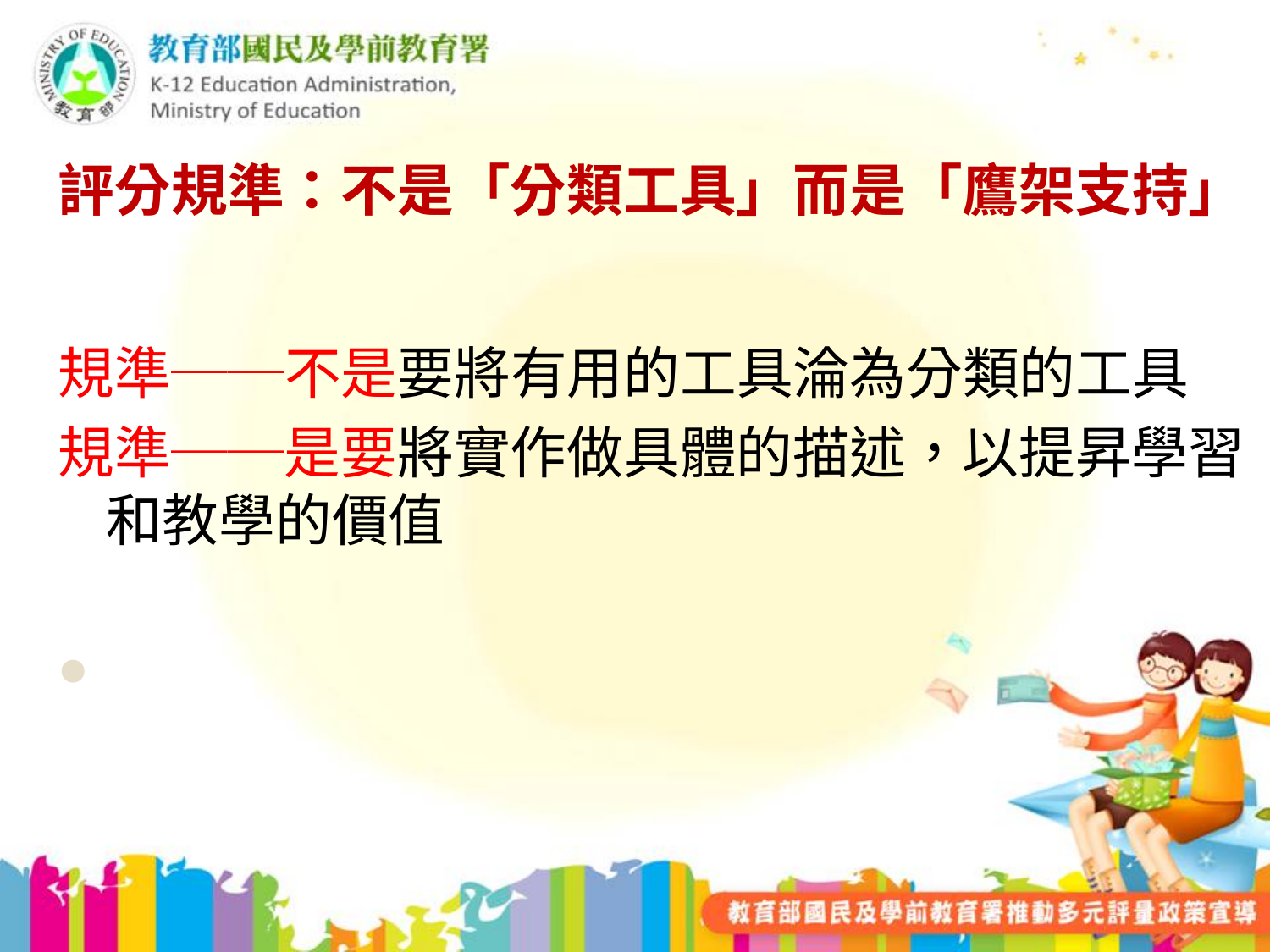

評分規準：不是「分類工具」而是「鷹架支持」

規準──不是要將有用的工具淪為分類的工具
規準──是要將實作做具體的描述，以提昇學習和教學的價值